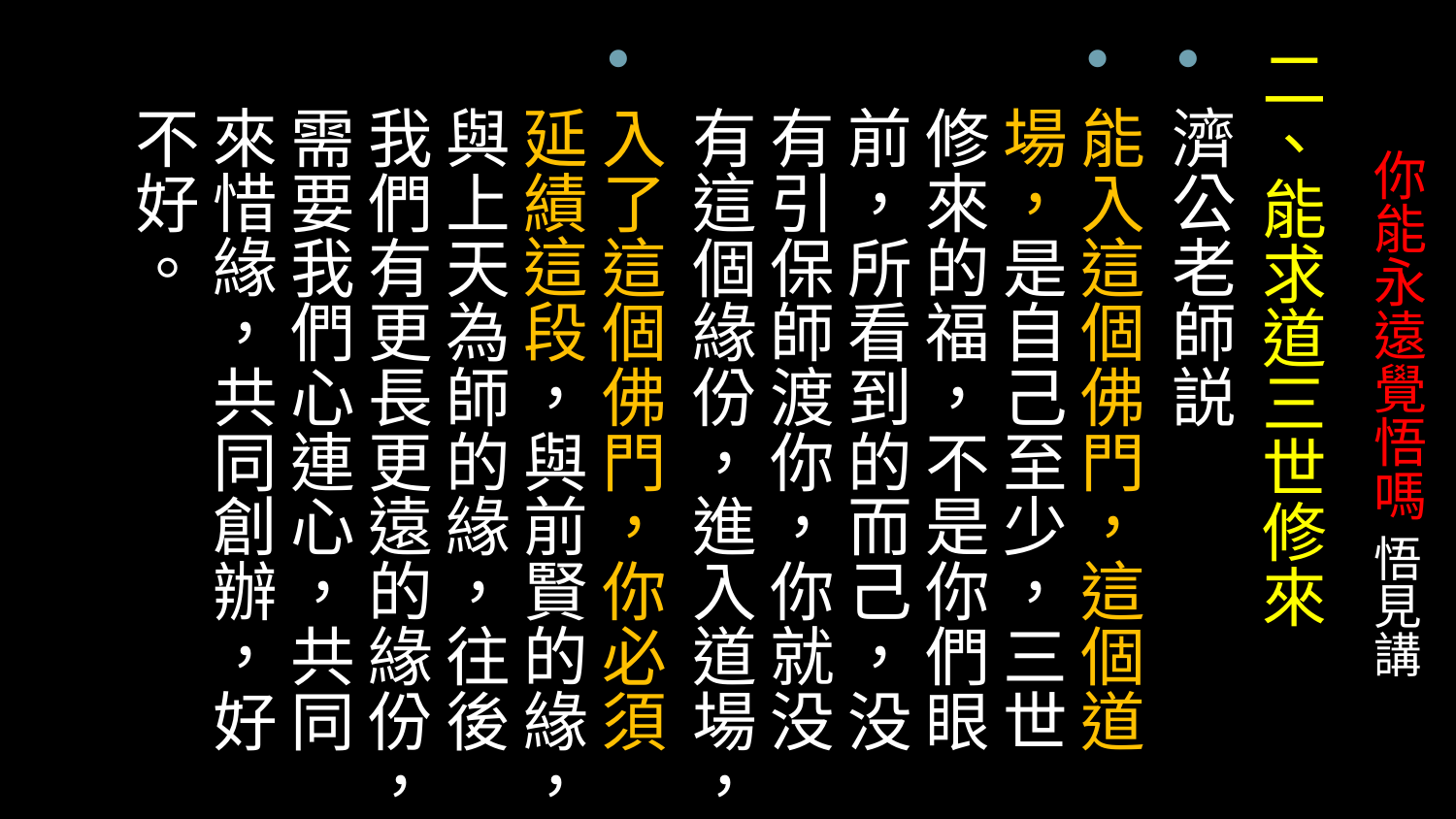

二、能求道三世修來
濟公老師説
能入這個佛門，這個道場，是自己至少，三世修來的福，不是你們眼前，所看到的而己，没有引保師渡你，你就没有這個緣份，進入道場，
入了這個佛門，你必須延績這段，與前賢的緣，與上天為師的緣，往後我們有更長更遠的緣份，需要我們心連心，共同來惜緣，共同創辦，好不好。

# 你能永遠覺悟嗎 悟見講